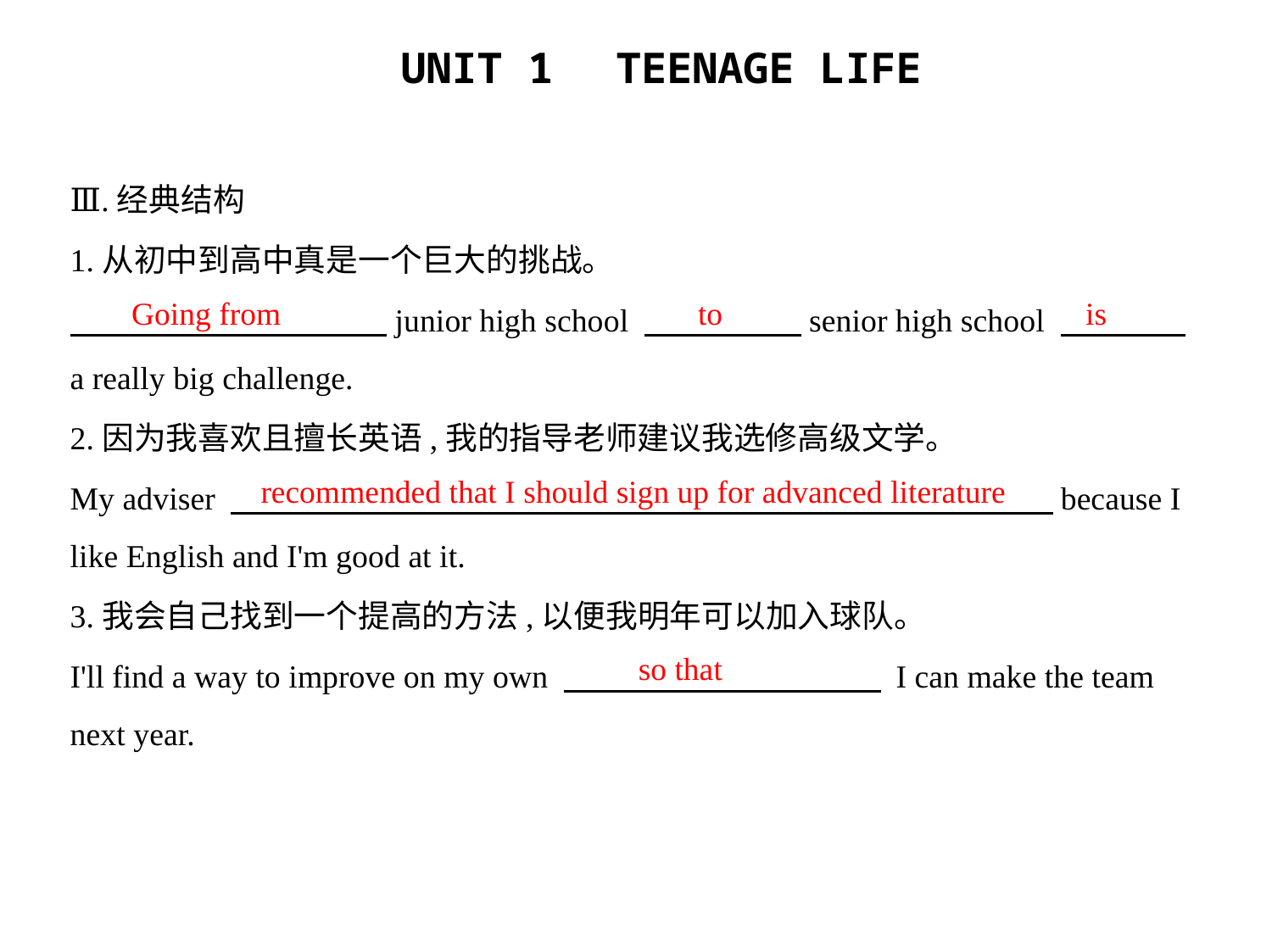

Ⅲ.经典结构
1.从初中到高中真是一个巨大的挑战。
　　　　　　　　　    junior high school 　　　　    senior high school 　　　    
a really big challenge.
2.因为我喜欢且擅长英语,我的指导老师建议我选修高级文学。
My adviser 　　　　　　　　　　　　　　　　　　　　　　　　　   because I like English and I'm good at it.
3.我会自己找到一个提高的方法,以便我明年可以加入球队。
I'll find a way to improve on my own 　　　　　　　　　     I can make the team
next year.
Going from
to
is
recommended that I should sign up for advanced literature
so that